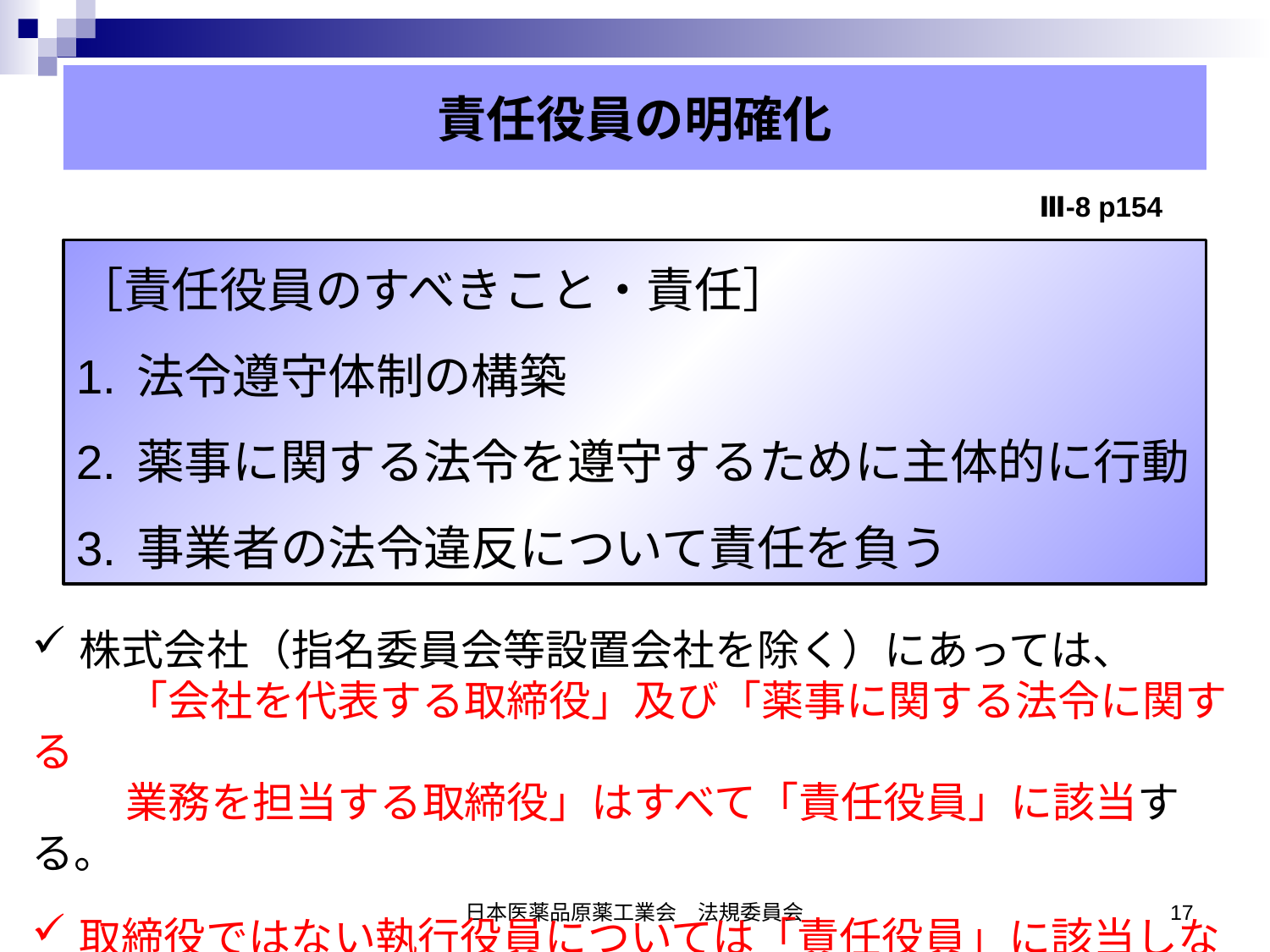

責任役員の明確化
Ⅲ-8 p154
［責任役員のすべきこと・責任］
法令遵守体制の構築
薬事に関する法令を遵守するために主体的に行動
事業者の法令違反について責任を負う
株式会社（指名委員会等設置会社を除く）にあっては、
　　 「会社を代表する取締役」及び「薬事に関する法令に関する
　　 業務を担当する取締役」はすべて「責任役員」に該当する。

取締役ではない執行役員については「責任役員」に該当しない。
日本医薬品原薬工業会　法規委員会
17